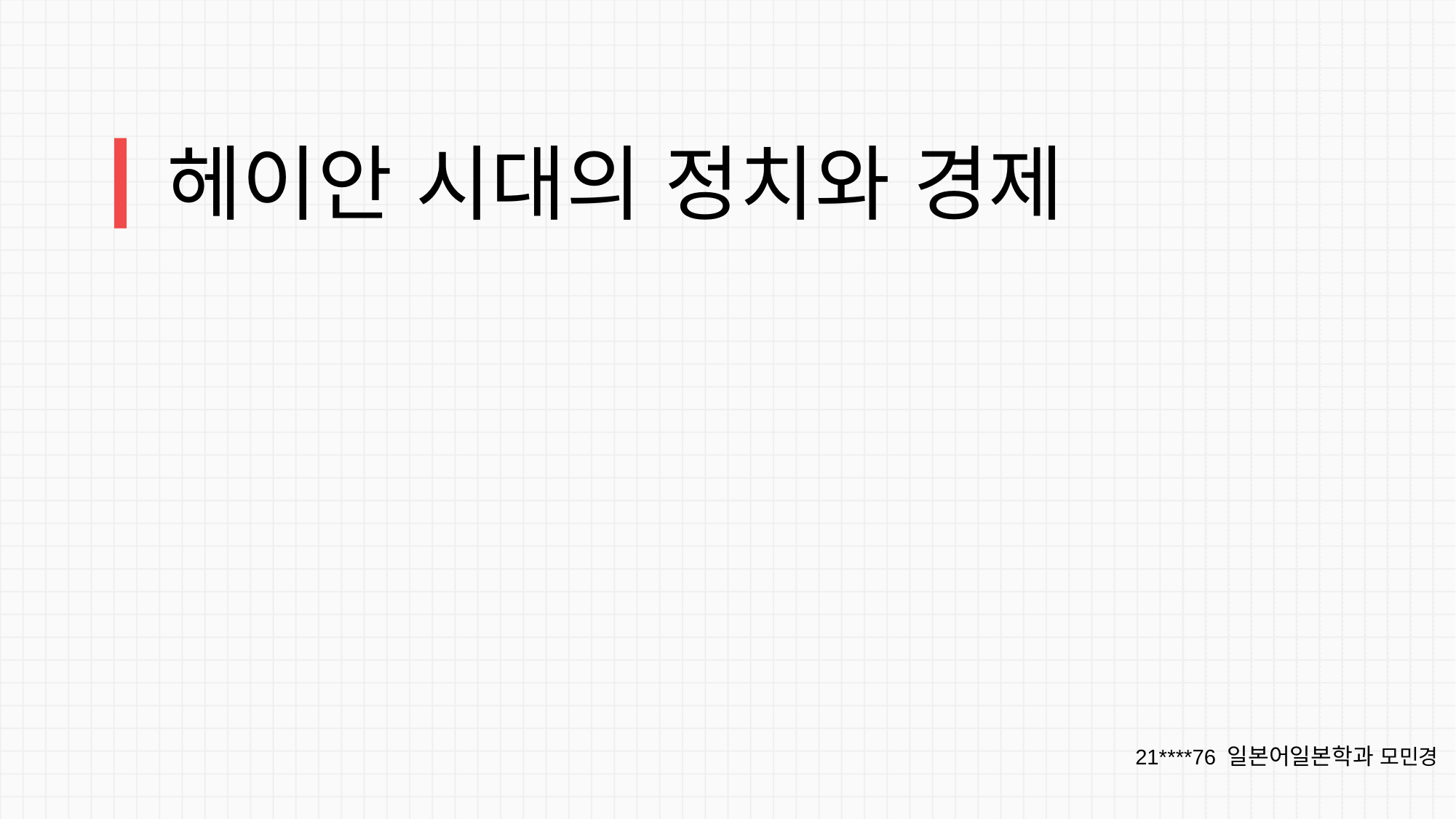

헤이안 시대의 정치와 경제

21****76 일본어일본학과 모민경